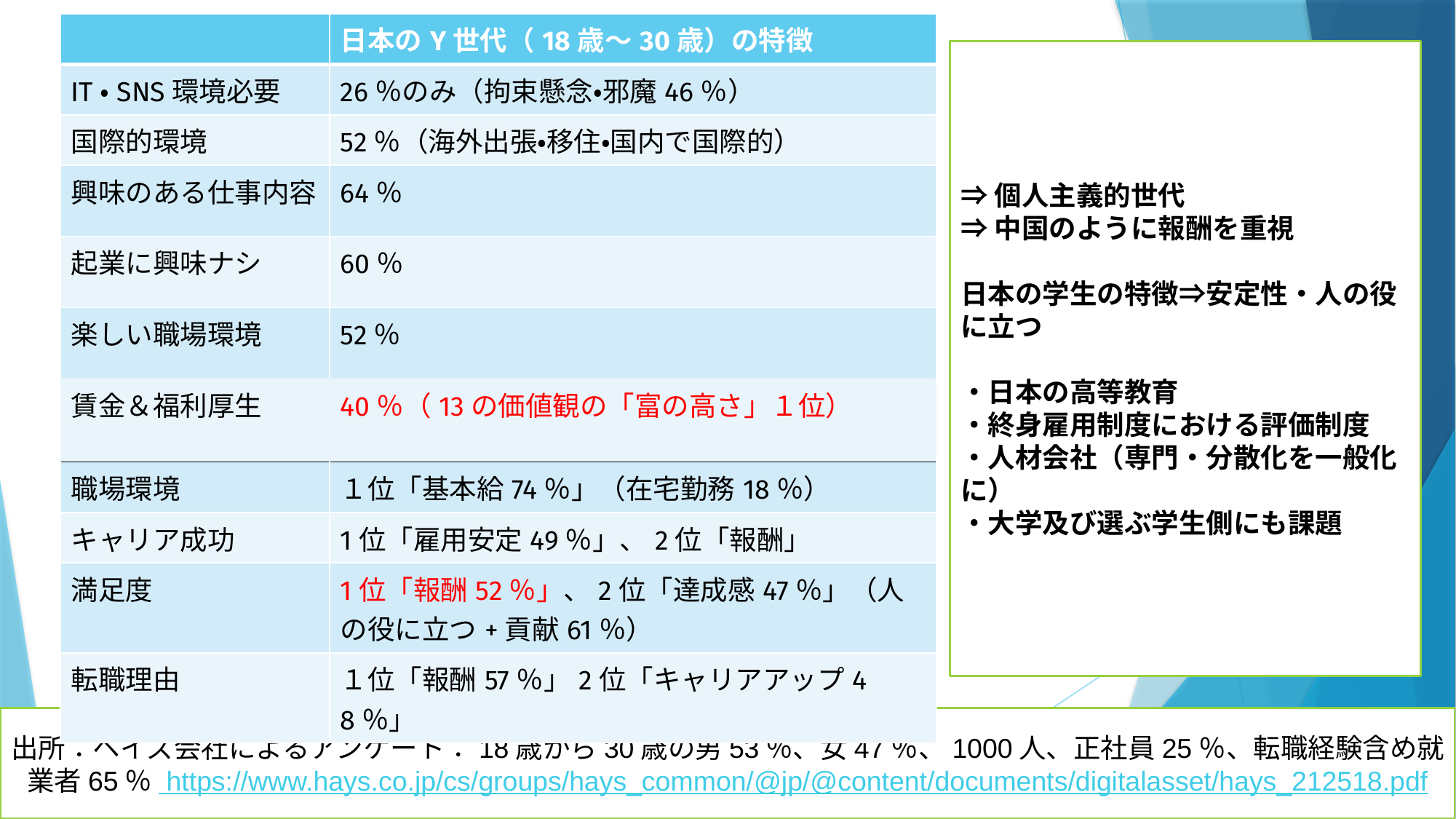

|  | 日本のY世代（18歳～30歳）の特徴 |
| --- | --- |
| IT・SNS環境必要 | 26％のみ（拘束懸念・邪魔46％） |
| 国際的環境 | 52％（海外出張・移住・国内で国際的） |
| 興味のある仕事内容 | 64％ |
| 起業に興味ナシ | 60％ |
| 楽しい職場環境 | 52％ |
| 賃金＆福利厚生 | 40％（13の価値観の「富の高さ」１位） |
| 職場環境 | １位「基本給74％」（在宅勤務18％） |
| キャリア成功 | 1位「雇用安定49％」、2位「報酬」 |
| 満足度 | 1位「報酬52％」、2位「達成感47％」（人の役に立つ+貢献61％） |
| 転職理由 | １位「報酬57％」2位「キャリアアップ48％」 |
⇒個人主義的世代
⇒中国のように報酬を重視

日本の学生の特徴⇒安定性・人の役に立つ

・日本の高等教育
・終身雇用制度における評価制度
・人材会社（専門・分散化を一般化に）
・大学及び選ぶ学生側にも課題

出所：ヘイズ会社によるアンケート：18歳から30歳の男53％、女47％、1000人、正社員25％、転職経験含め就業者65％ https://www.hays.co.jp/cs/groups/hays_common/@jp/@content/documents/digitalasset/hays_212518.pdf